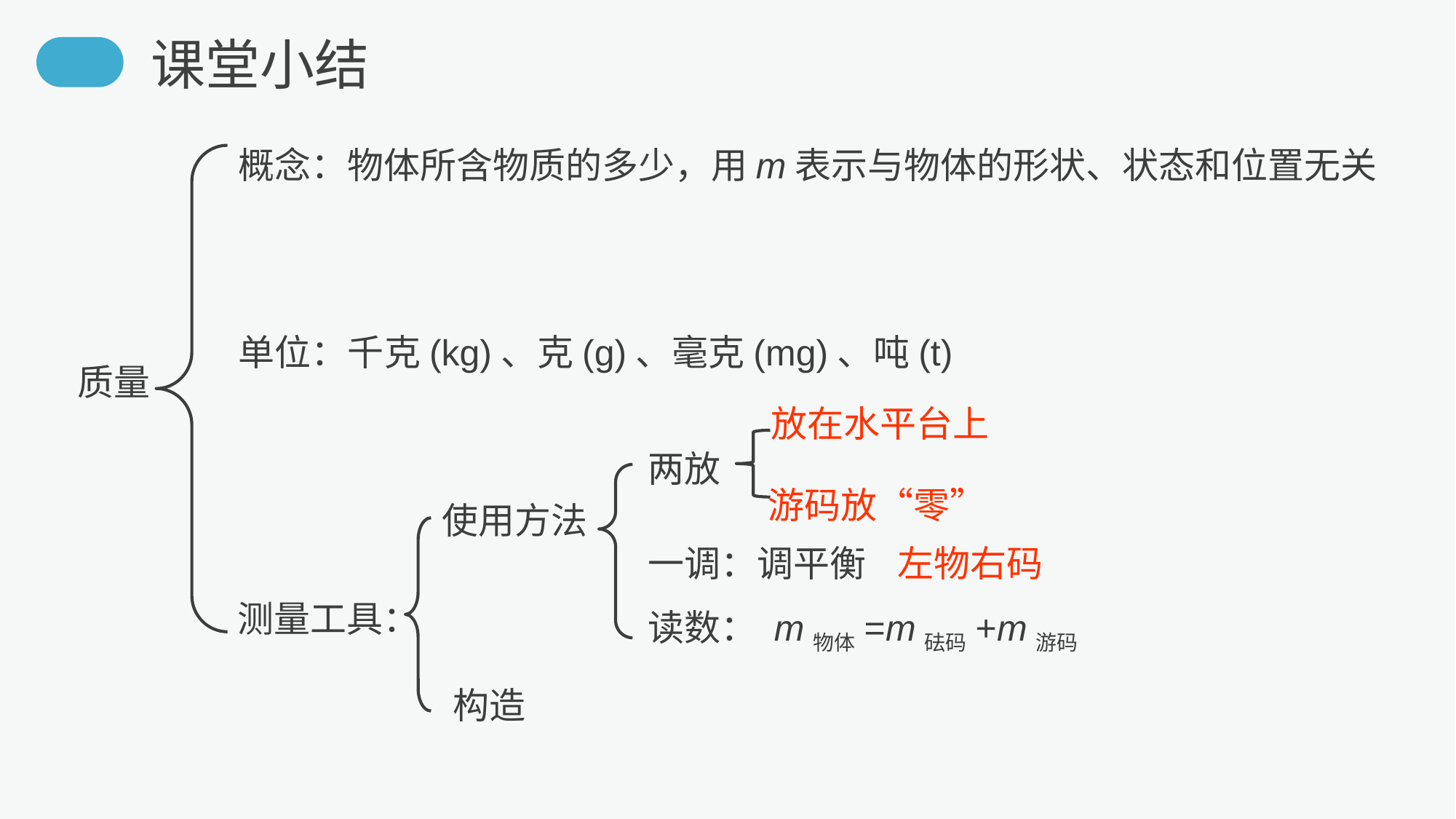

课堂小结
概念：物体所含物质的多少，用m表示与物体的形状、状态和位置无关

单位：千克(kg)、克(g)、毫克(mg)、吨(t)
质量
放在水平台上

两放

游码放“零”
使用方法

左物右码
一调：调平衡
测量工具：
读数： m物体=m砝码+m游码
构造